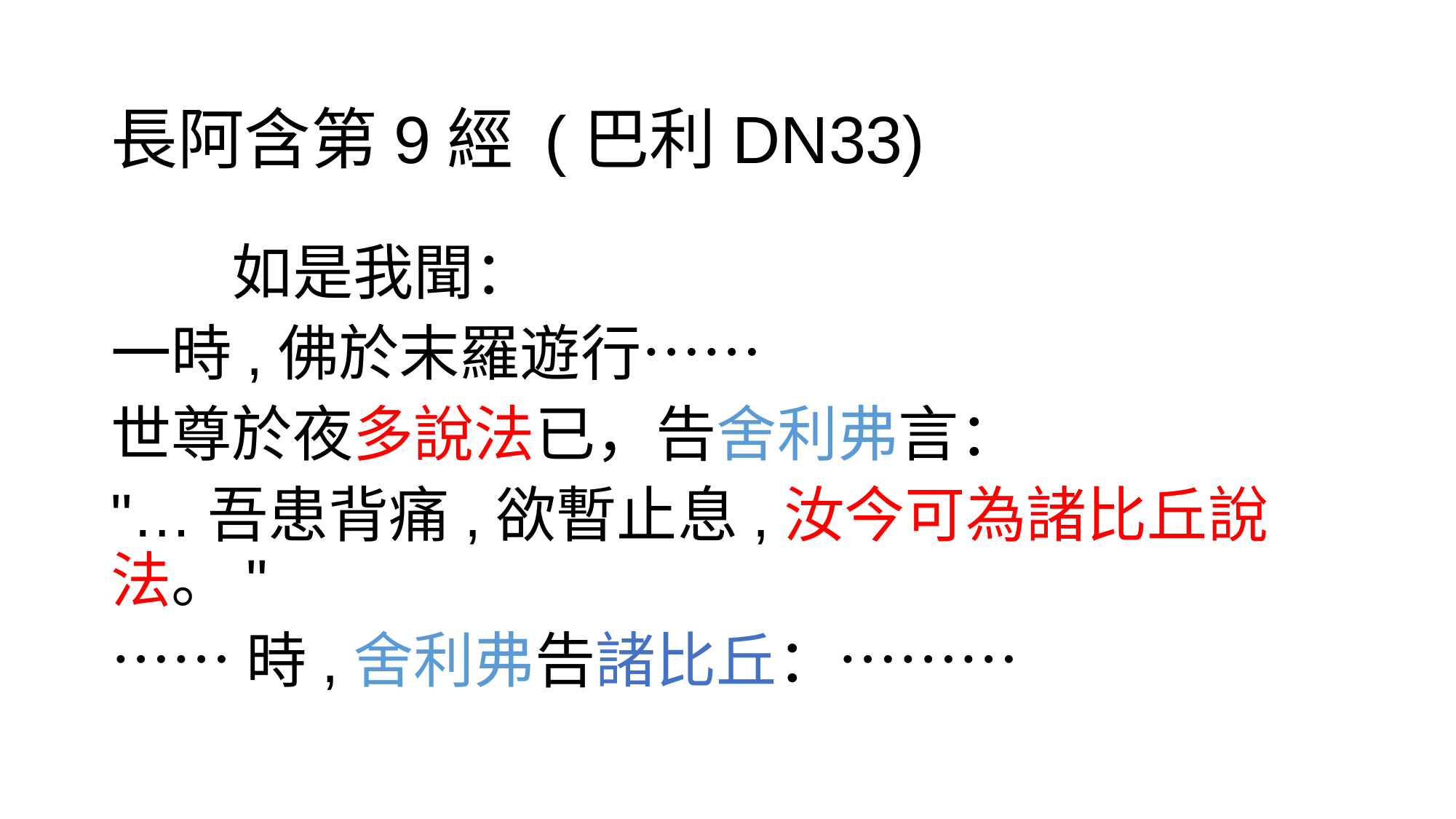

# 長阿含第9經 (巴利DN33)
　　如是我聞：
一時,佛於末羅遊行……
世尊於夜多說法已，告舍利弗言：
"…吾患背痛,欲暫止息,汝今可為諸比丘說法。"
……時,舍利弗告諸比丘：………